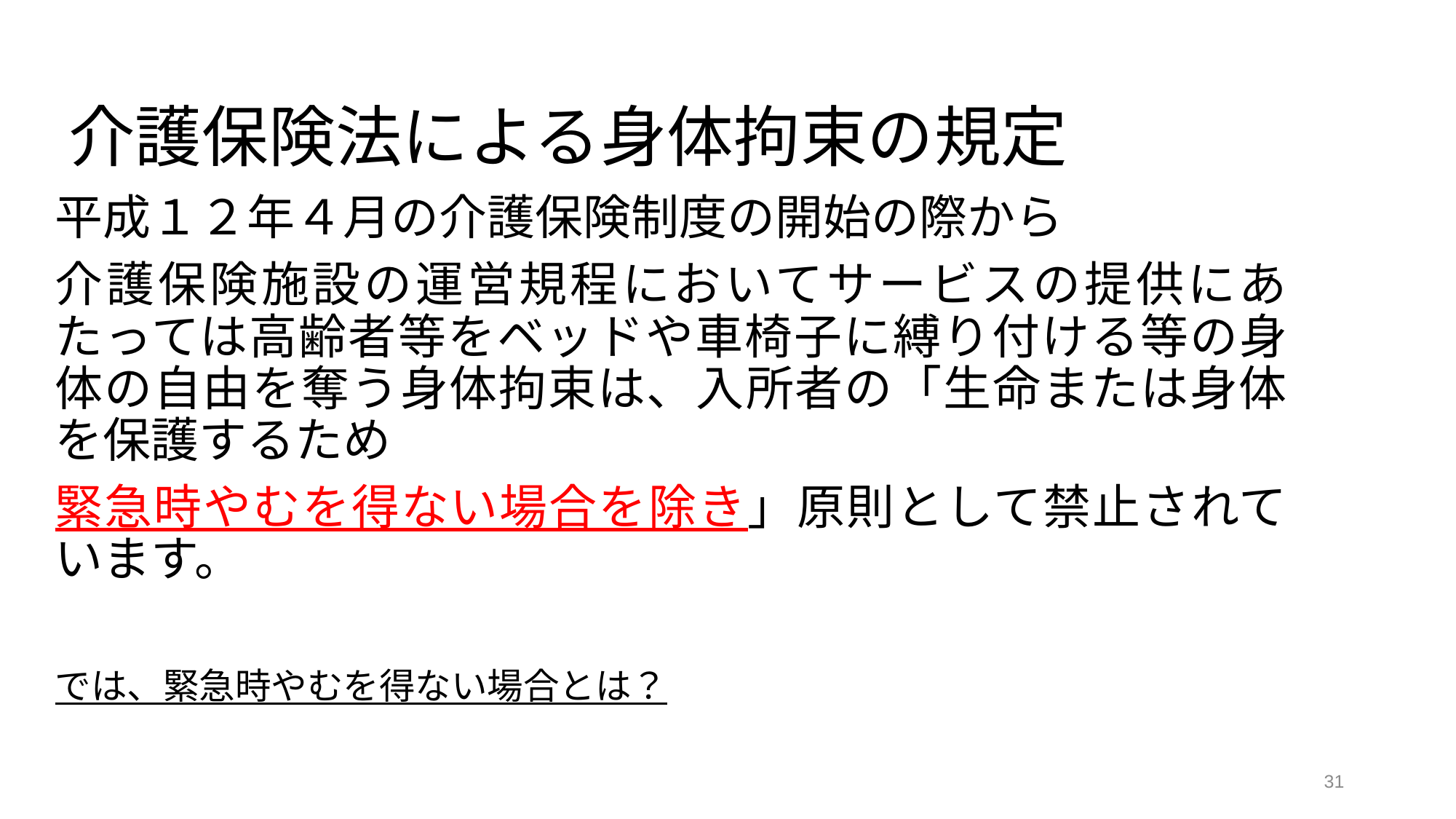

# 介護保険法による身体拘束の規定
平成１２年４月の介護保険制度の開始の際から
介護保険施設の運営規程においてサービスの提供にあたっては高齢者等をベッドや車椅子に縛り付ける等の身体の自由を奪う身体拘束は、入所者の「生命または身体を保護するため
緊急時やむを得ない場合を除き」原則として禁止されています。

では、緊急時やむを得ない場合とは？
31